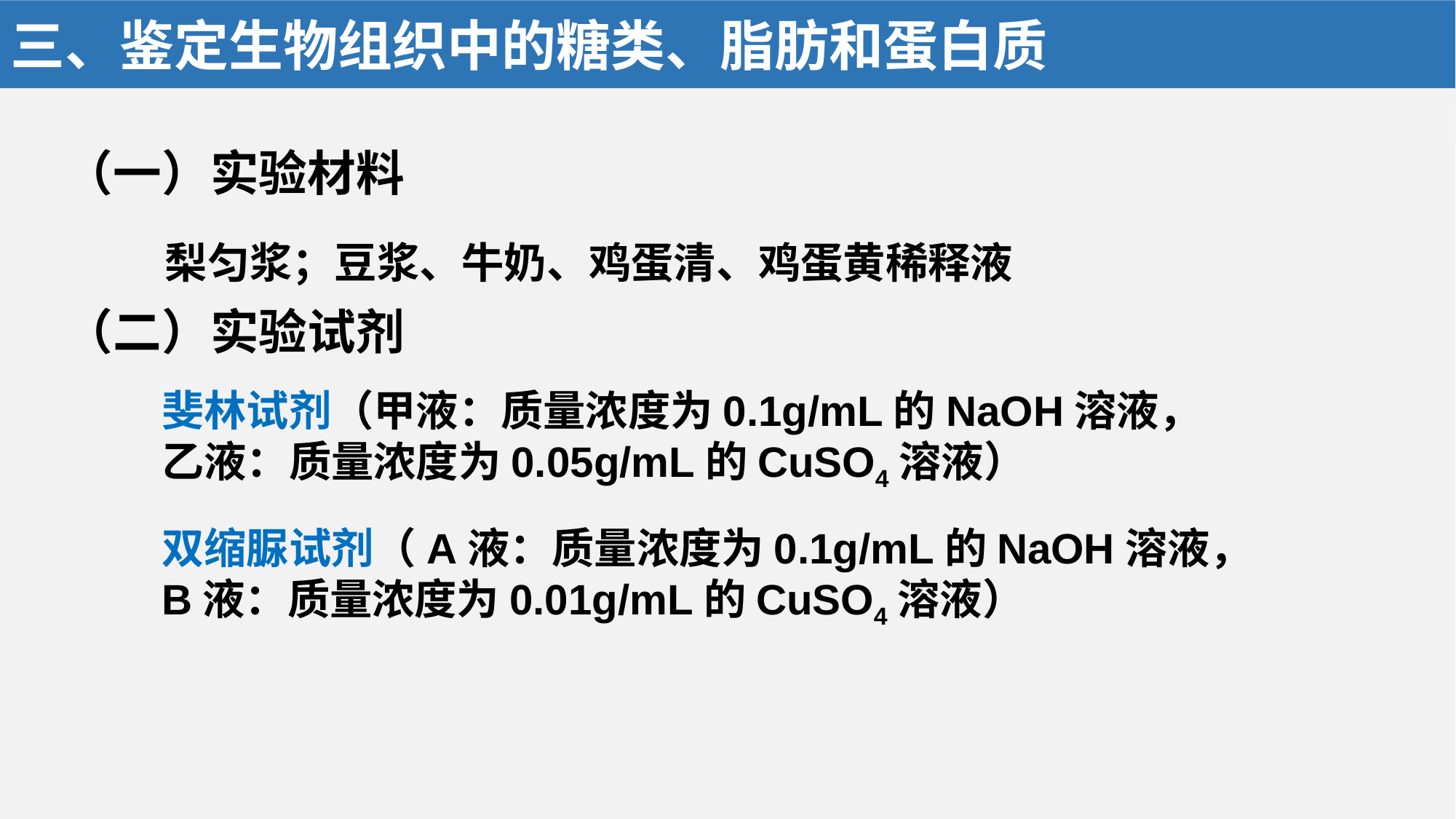

三、鉴定生物组织中的糖类、脂肪和蛋白质
（一）实验材料
        梨匀浆；豆浆、牛奶、鸡蛋清、鸡蛋黄稀释液
（二）实验试剂
斐林试剂（甲液：质量浓度为0.1g/mL的NaOH溶液，乙液：质量浓度为0.05g/mL的CuSO4溶液）
双缩脲试剂（A液：质量浓度为0.1g/mL的NaOH溶液，B液：质量浓度为0.01g/mL的CuSO4溶液）